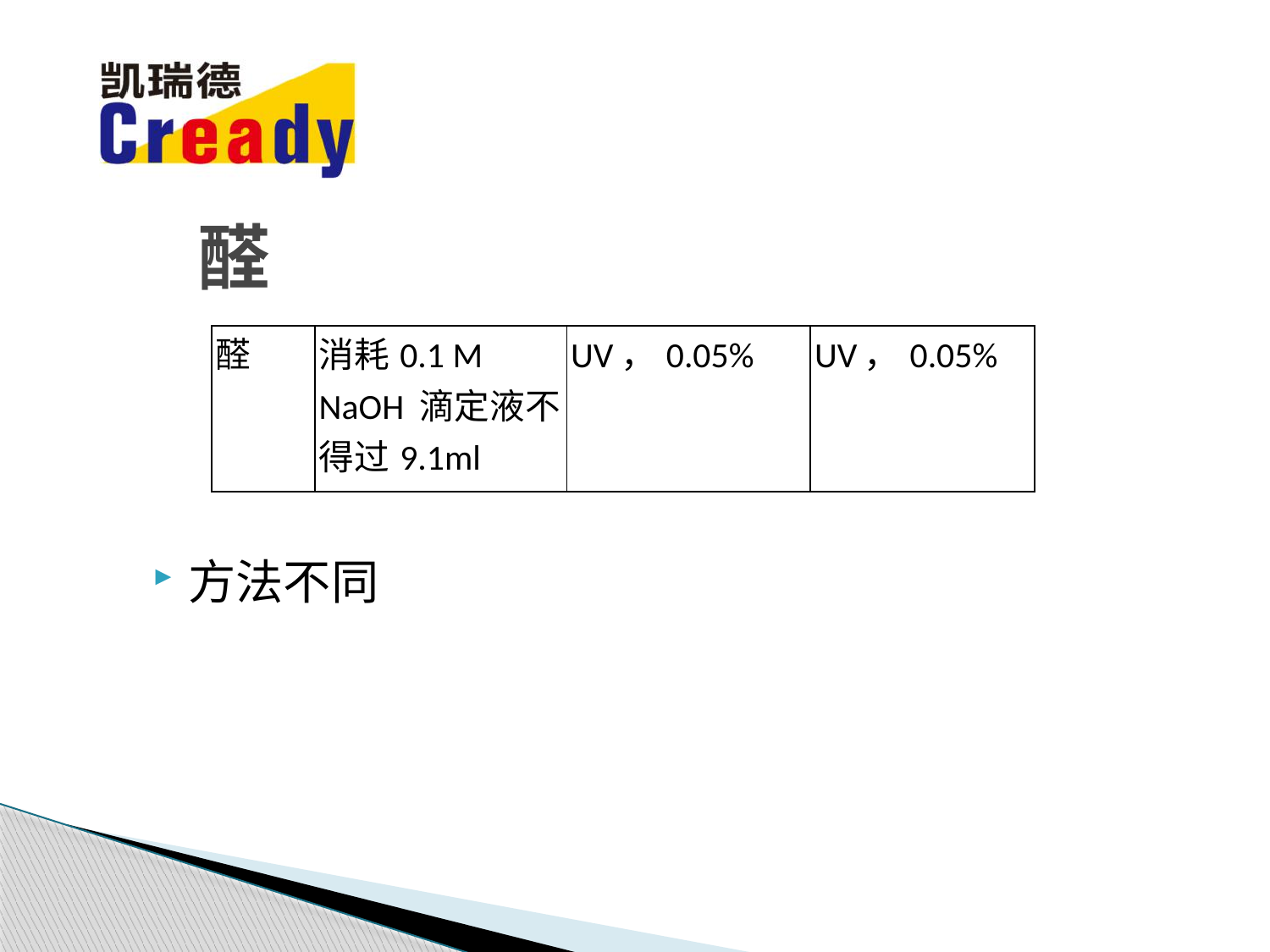

# 醛
| 醛 | 消耗0.1 M NaOH 滴定液不得过9.1ml | UV，0.05% | UV，0.05% |
| --- | --- | --- | --- |
方法不同